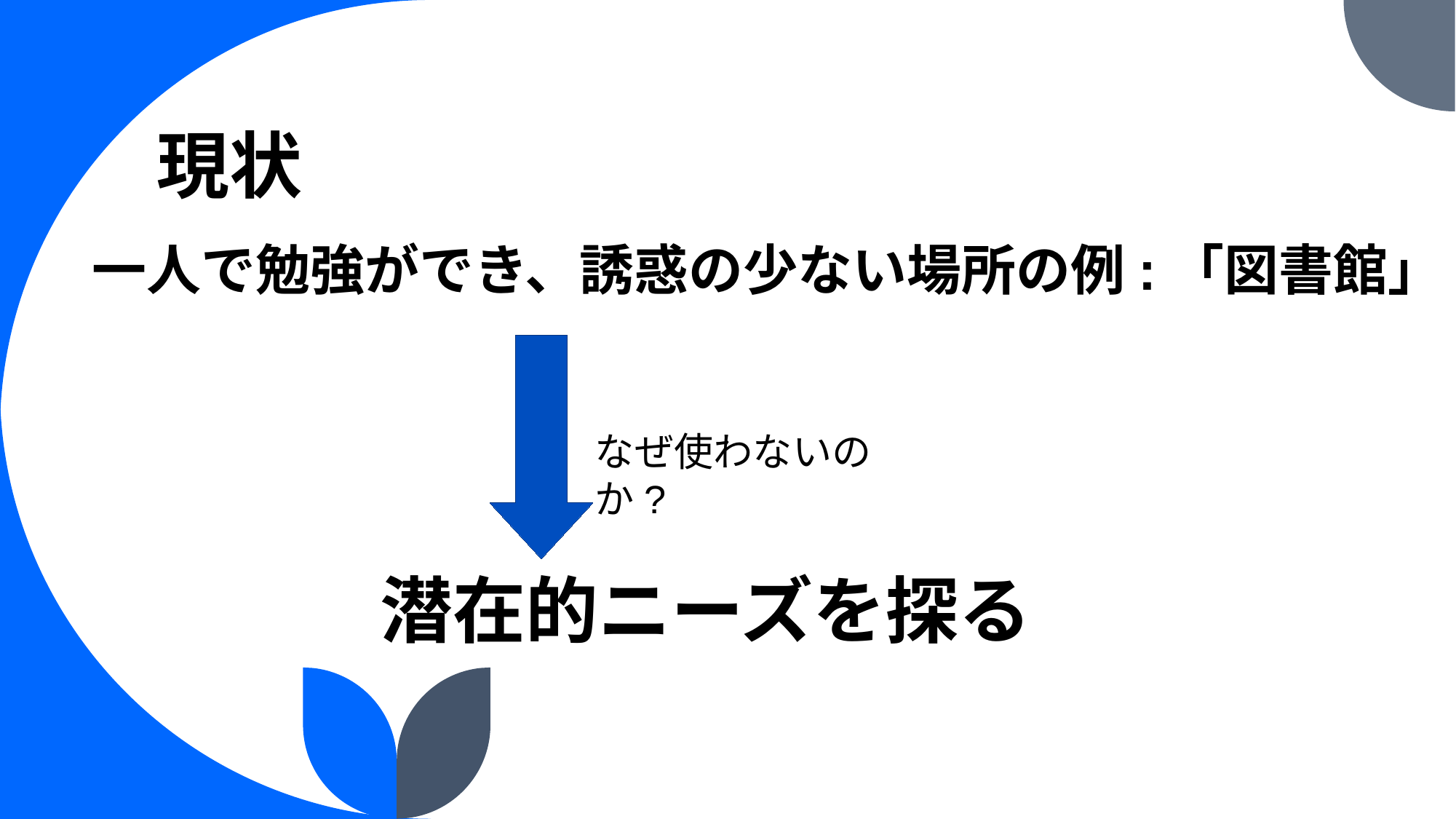

現状
一人で勉強ができ、誘惑の少ない場所の例:「図書館」

なぜ使わないのか?
潜在的ニーズを探る